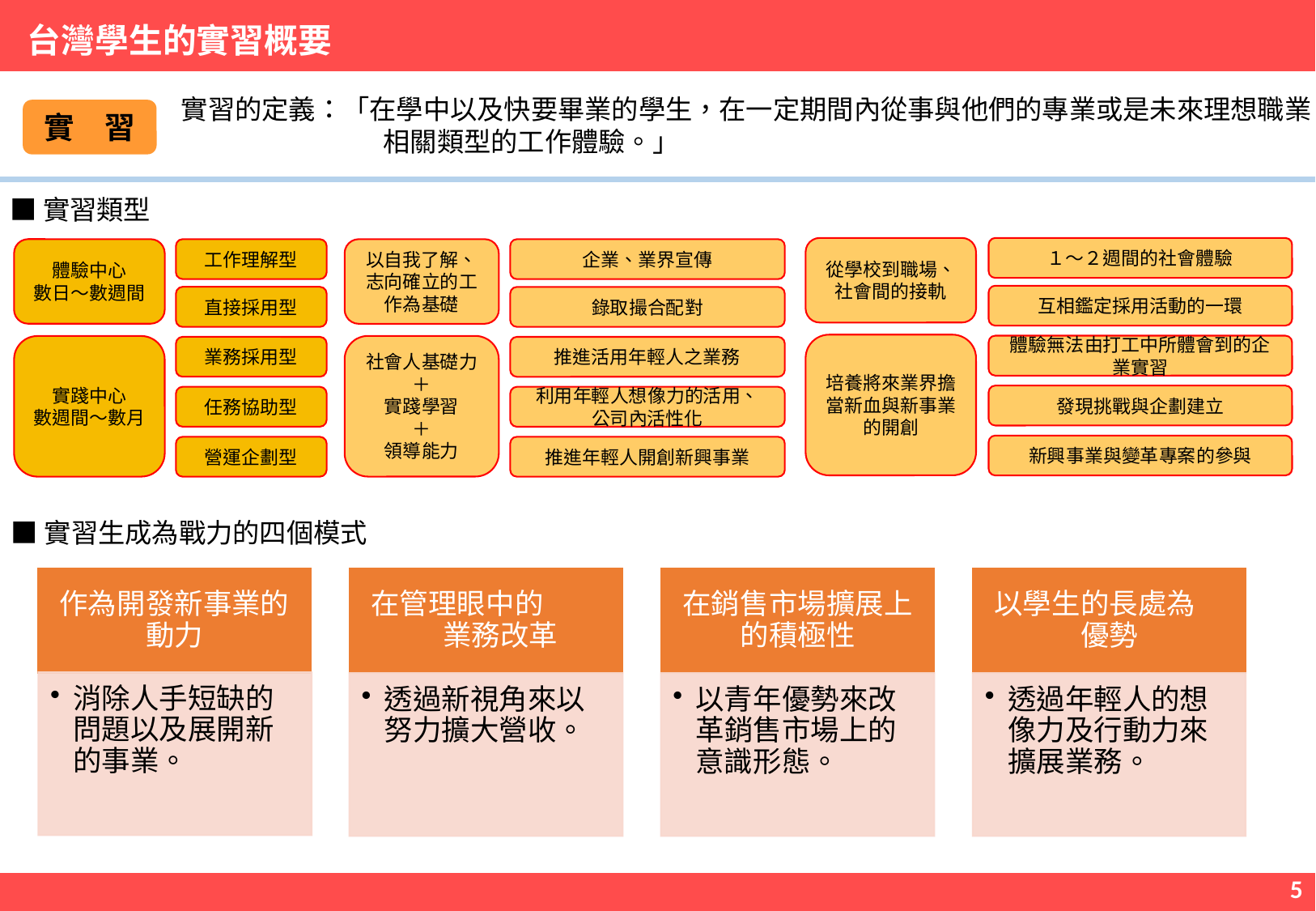

台灣學生的實習概要
實習的定義：「在學中以及快要畢業的學生，在一定期間內從事與他們的專業或是未來理想職業
	　　　相關類型的工作體驗。」

實　習
■實習類型
從學校到職場、社會間的接軌
１～２週間的社會體驗
互相鑑定採用活動的一環
培養將來業界擔當新血與新事業的開創
體驗無法由打工中所體會到的企業實習
發現挑戰與企劃建立
新興事業與變革專案的參與
體驗中心
數日～數週間
工作理解型
直接採用型
實踐中心
數週間～數月
業務採用型
任務協助型
營運企劃型
以自我了解、志向確立的工作為基礎
企業、業界宣傳
錄取撮合配對
社會人基礎力
＋
實踐學習
＋
領導能力
推進活用年輕人之業務
利用年輕人想像力的活用、
公司內活性化
推進年輕人開創新興事業
作為開發新事業的動力
消除人手短缺的問題以及展開新的事業。
在管理眼中的　　　業務改革
透過新視角來以努力擴大營收。
在銷售市場擴展上的積極性
以青年優勢來改革銷售市場上的意識形態。
以學生的長處為　優勢
透過年輕人的想像力及行動力來擴展業務。
■實習生成為戰力的四個模式
5